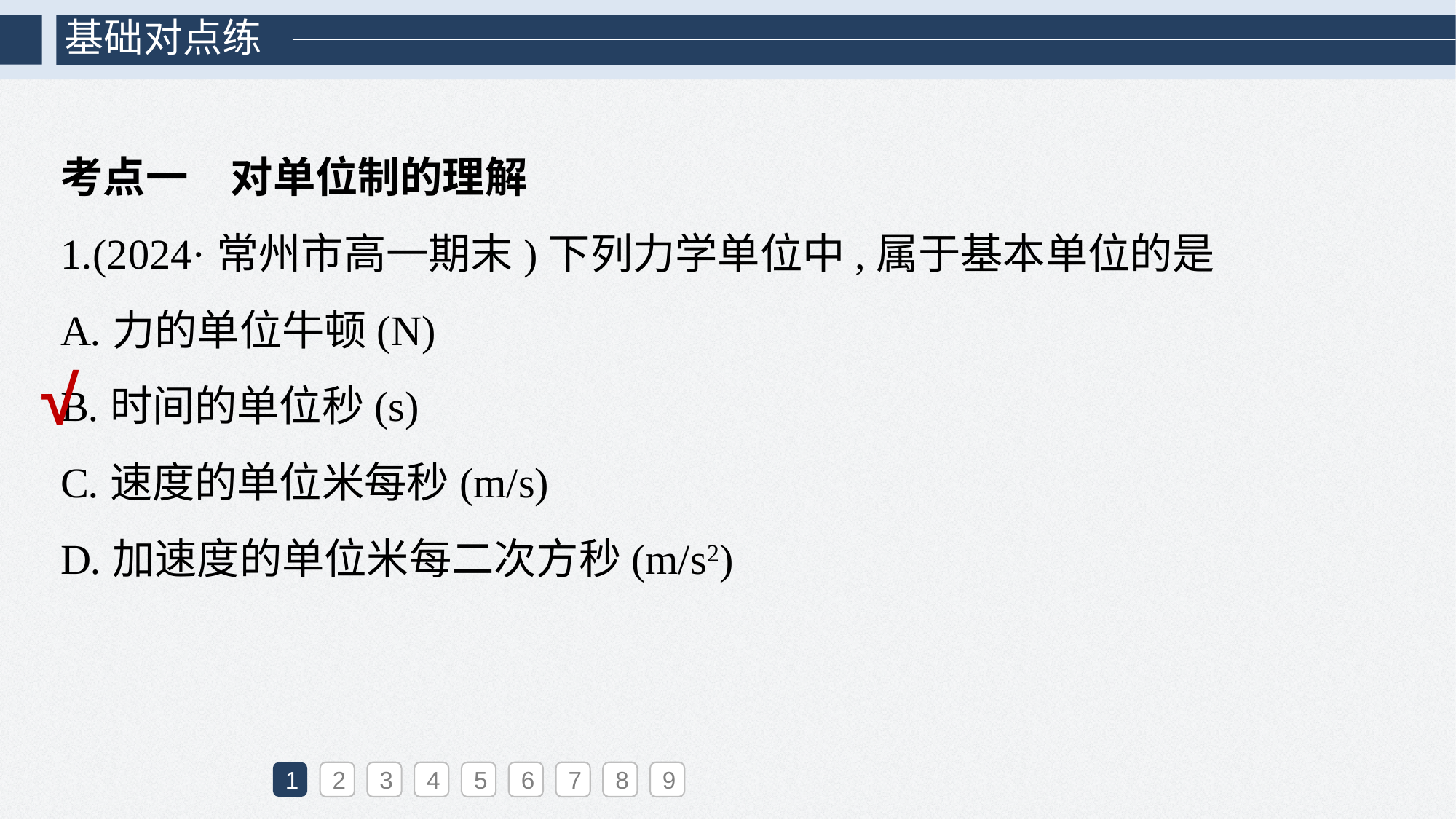

基础对点练

考点一　对单位制的理解
1.(2024·常州市高一期末)下列力学单位中,属于基本单位的是
A.力的单位牛顿(N)
B.时间的单位秒(s)
C.速度的单位米每秒(m/s)
D.加速度的单位米每二次方秒(m/s2)
√
1
2
3
4
5
6
7
8
9